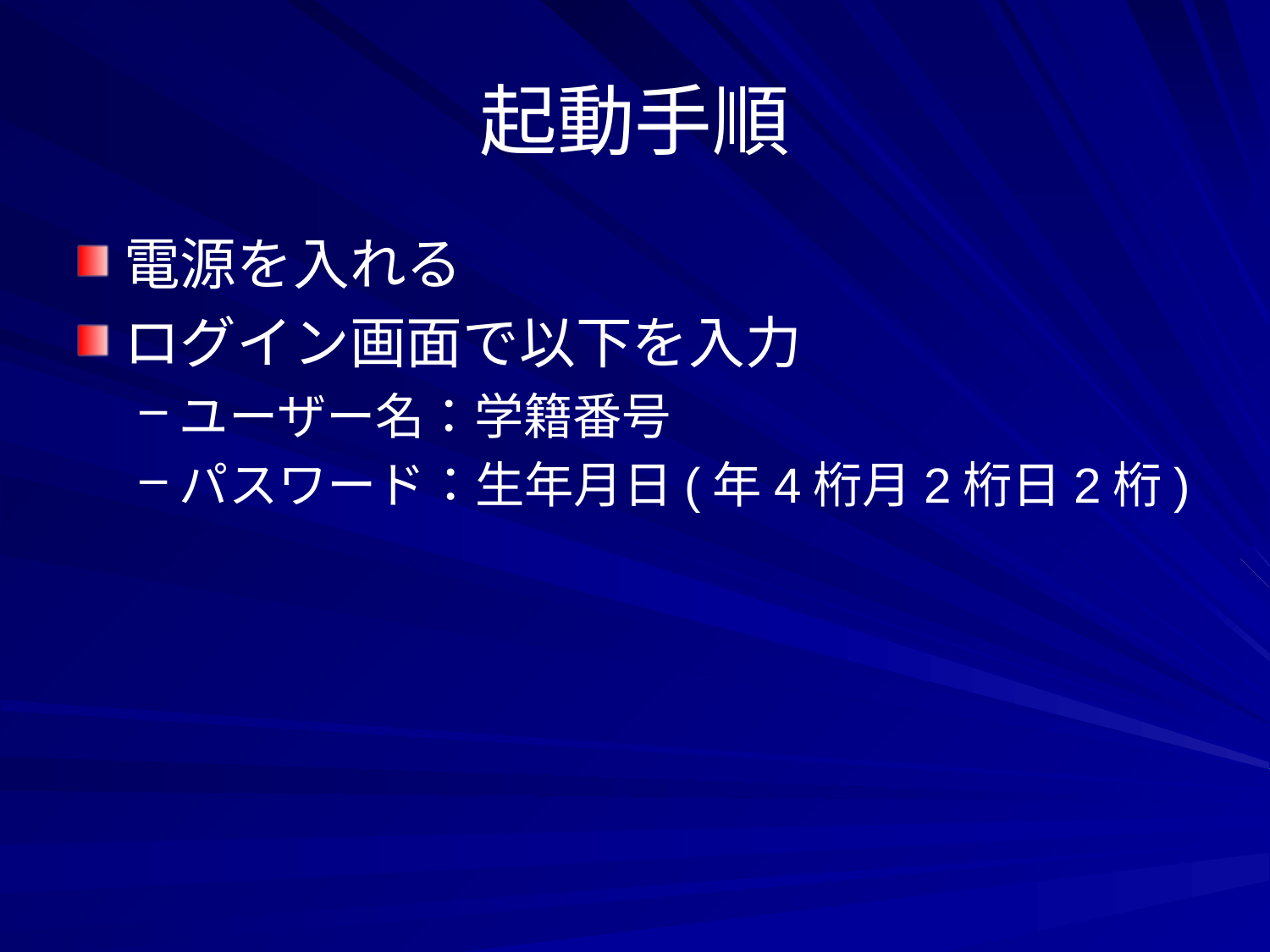

# 起動手順
電源を入れる
ログイン画面で以下を入力
ユーザー名：学籍番号
パスワード：生年月日(年4桁月2桁日2桁)